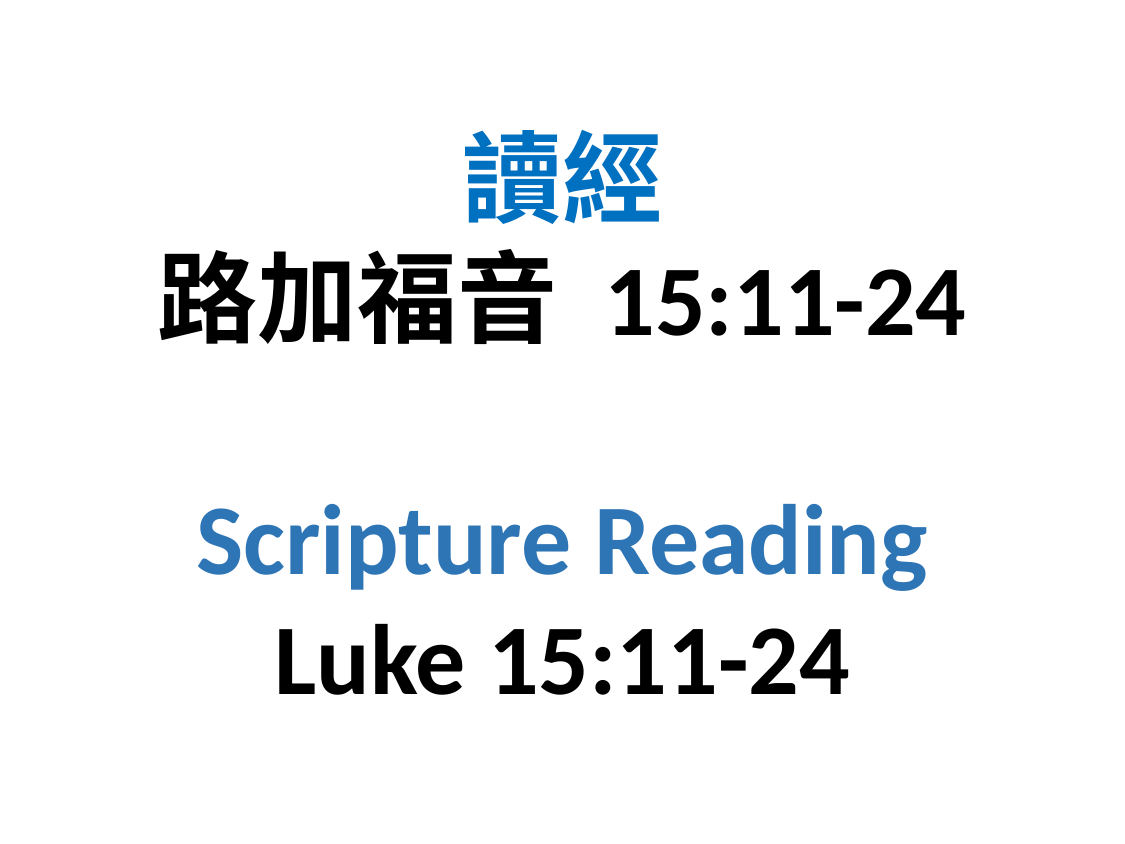

讀經
路加福音 15:11-24

Scripture Reading
Luke 15:11-24